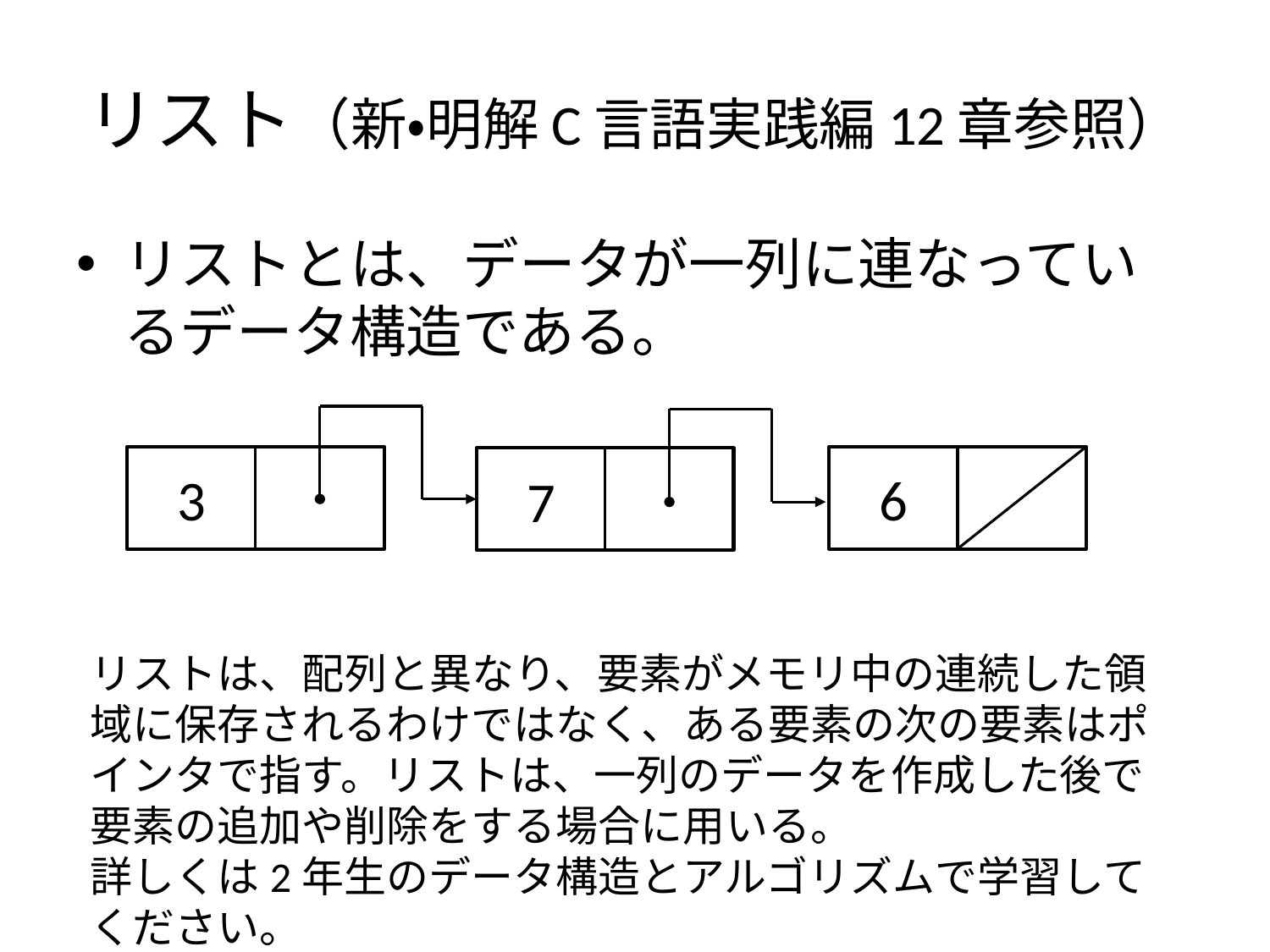

# リスト（新・明解C言語実践編12章参照）
リストとは、データが一列に連なっているデータ構造である。

3
6
7
リストは、配列と異なり、要素がメモリ中の連続した領域に保存されるわけではなく、ある要素の次の要素はポインタで指す。リストは、一列のデータを作成した後で要素の追加や削除をする場合に用いる。
詳しくは2年生のデータ構造とアルゴリズムで学習してください。